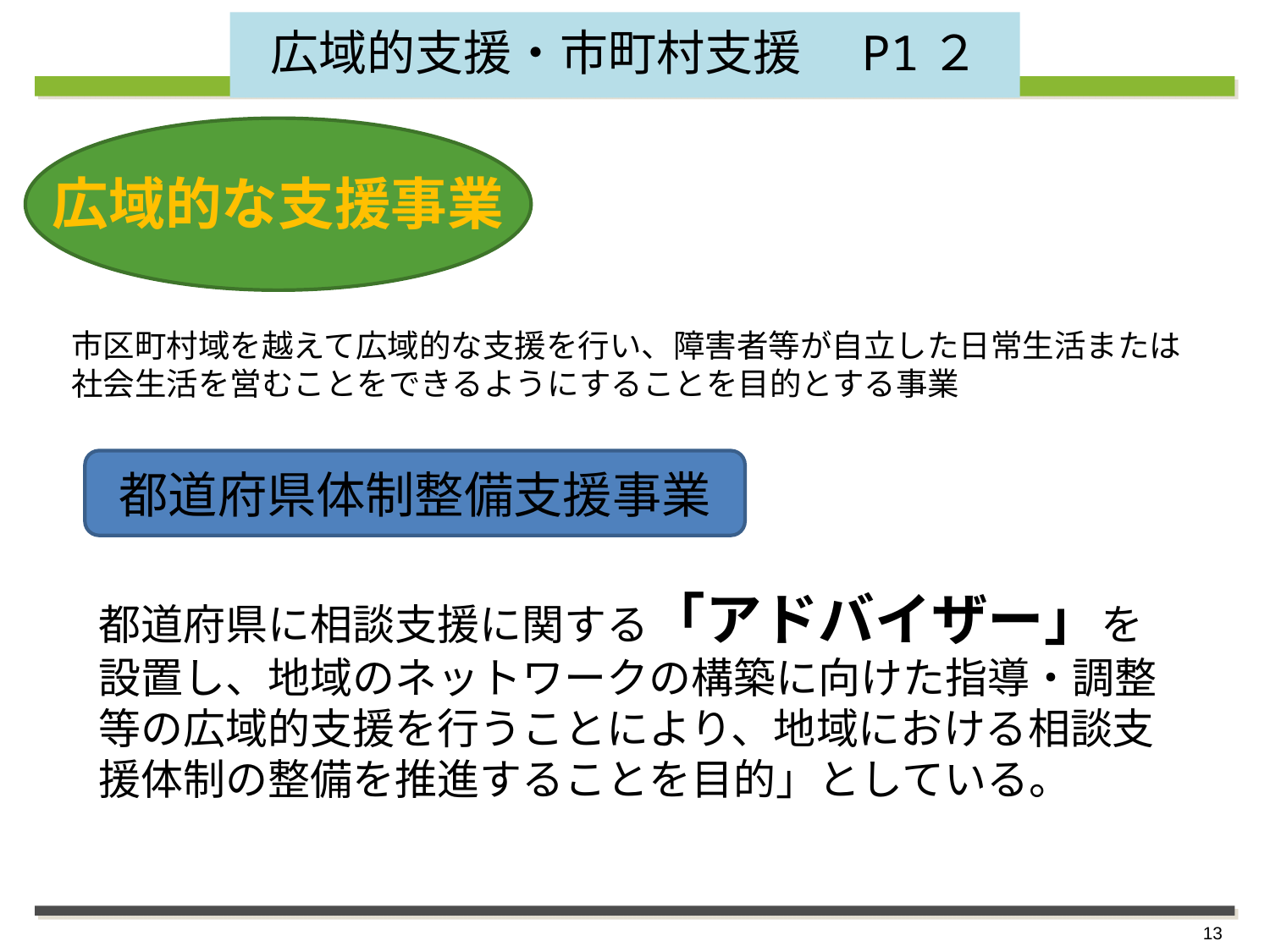

広域的支援・市町村支援　P1２

広域的な支援事業
市区町村域を越えて広域的な支援を行い、障害者等が自立した日常生活または社会生活を営むことをできるようにすることを目的とする事業
都道府県体制整備支援事業
都道府県に相談支援に関する「アドバイザー」を設置し、地域のネットワークの構築に向けた指導・調整等の広域的支援を行うことにより、地域における相談支援体制の整備を推進することを目的」としている。
13